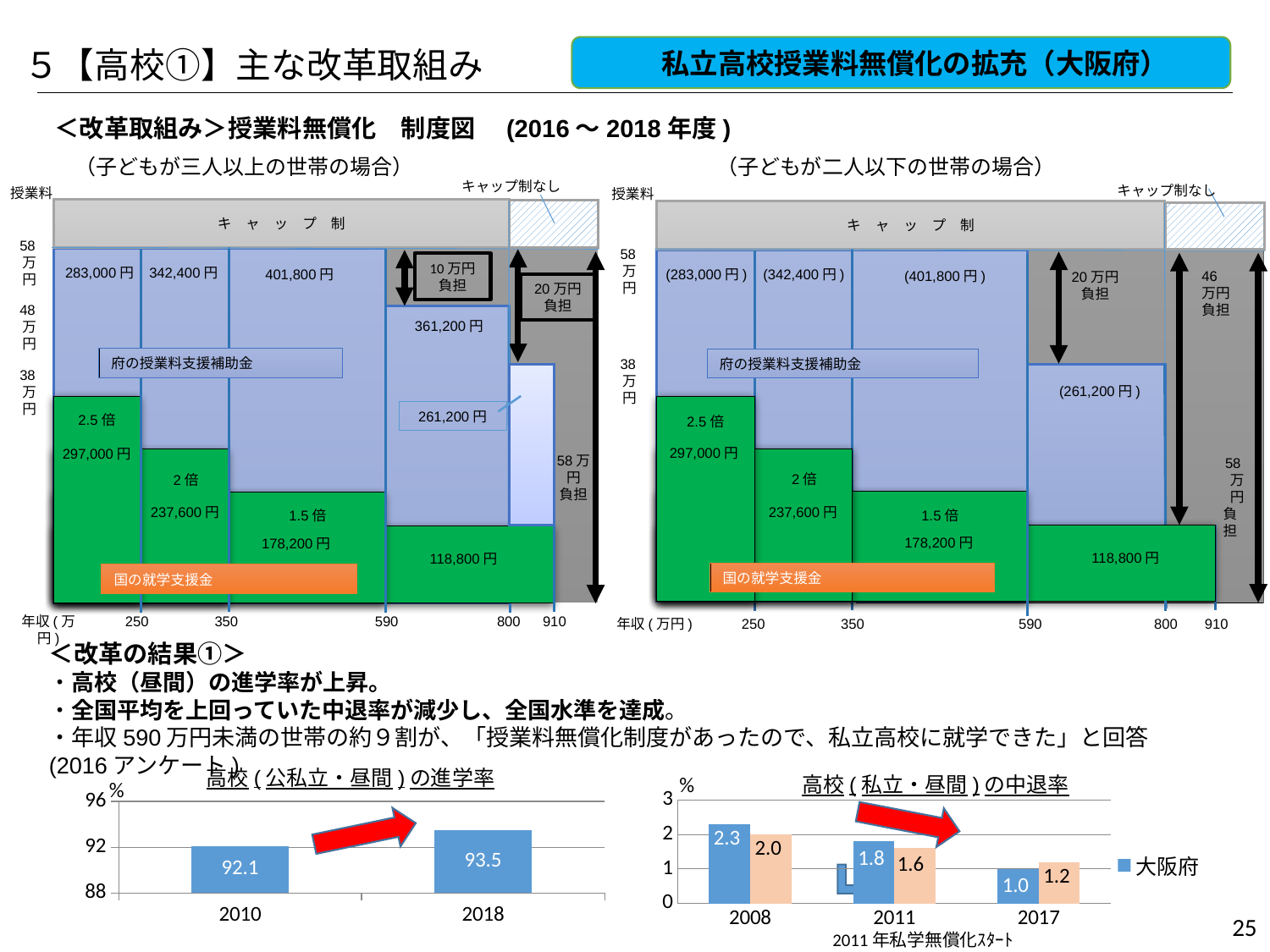

５【高校①】主な改革取組み
　私立高校授業料無償化の拡充（大阪府）
＜改革取組み＞授業料無償化　制度図　(2016～2018年度)
（子どもが三人以上の世帯の場合）
（子どもが二人以下の世帯の場合）
キャップ制なし
授業料
キ　ャ　ッ　プ　制

58万円

10万円負担
283,000円
342,400円
401,800円
20万円負担
48万
円

361,200円
府の授業料支援補助金
38万円

261,200円
297,000円
58万円
負担

2倍

237,600円
1.5倍

178,200円
118,800円
国の就学支援金
800
910
250
350
590
年収(万円)
キャップ制なし
授業料
キ　ャ　ッ　プ　制

(283,000円)
(342,400円)
(401,800円)
46万円
負担
20万円
負担
府の授業料支援補助金

(261,200円)

2.5倍
297,000円
58万円
負担

2倍

237,600円
1.5倍

178,200円
118,800円
国の就学支援金
58万円
38万円
800
910
250
350
590
年収(万円)
2.5倍
＜改革の結果①＞
・高校（昼間）の進学率が上昇。
・全国平均を上回っていた中退率が減少し、全国水準を達成。
・年収590万円未満の世帯の約９割が、「授業料無償化制度があったので、私立高校に就学できた」と回答(2016アンケート)
高校(公私立・昼間)の進学率
高校(私立・昼間)の中退率
%

### Chart

| Category | 大阪府 | 全国 |
|---|---|---|
| 2008 | 2.3 | 2.0 |
| 2011 | 1.8 | 1.6 |
| 2017 | 1.0 | 1.2 |
%

### Chart

| Category | 系列 1 |
|---|---|
| 2010 | 92.1 |
| 2018 | 93.5 |

25
2011年私学無償化ｽﾀｰﾄ